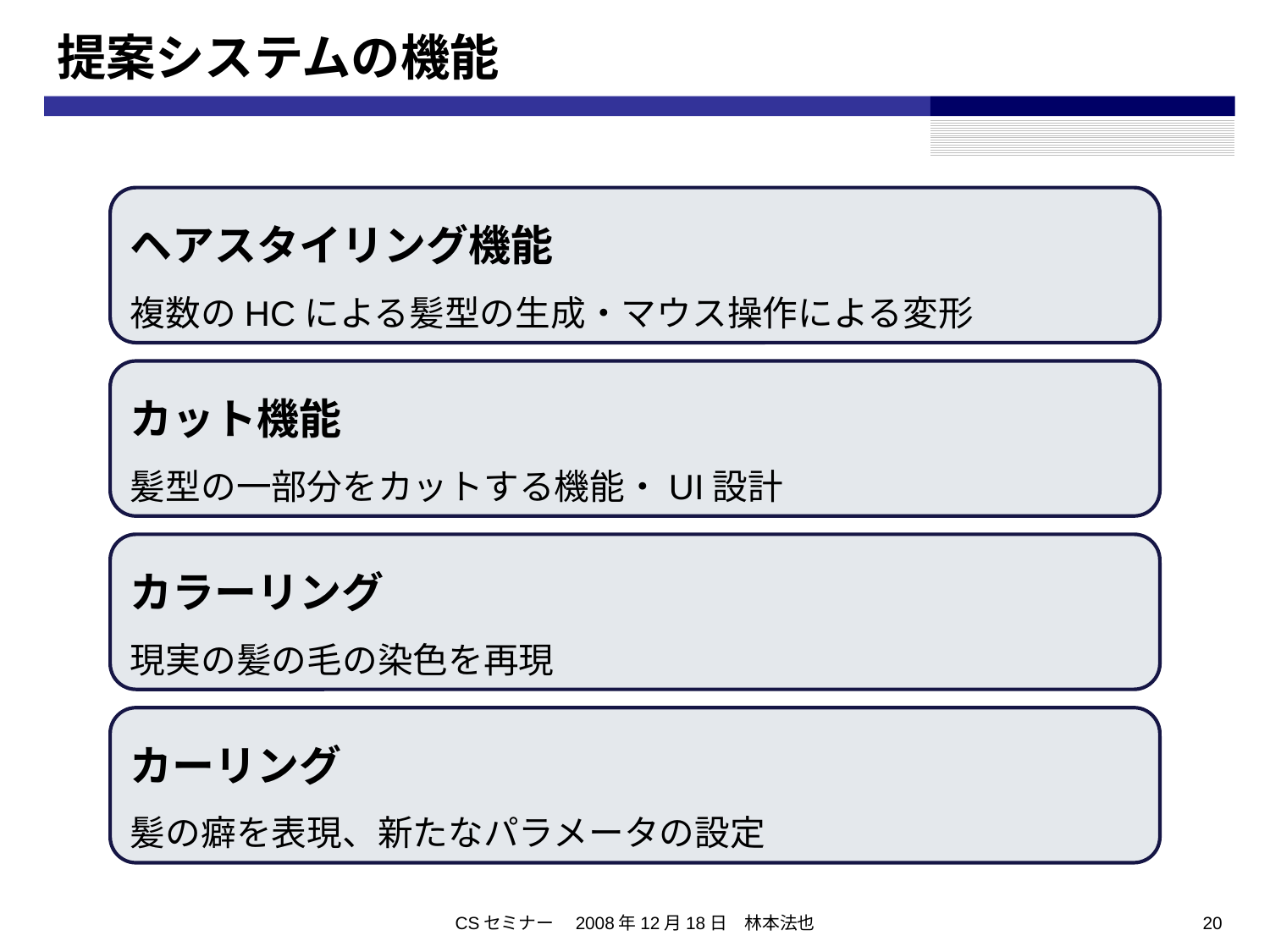

# 提案システムの機能
ヘアスタイリング機能
複数のHCによる髪型の生成・マウス操作による変形
カット機能
髪型の一部分をカットする機能・UI設計
カラーリング
現実の髪の毛の染色を再現
カーリング
髪の癖を表現、新たなパラメータの設定
CSセミナー　2008年12月18日　林本法也
20